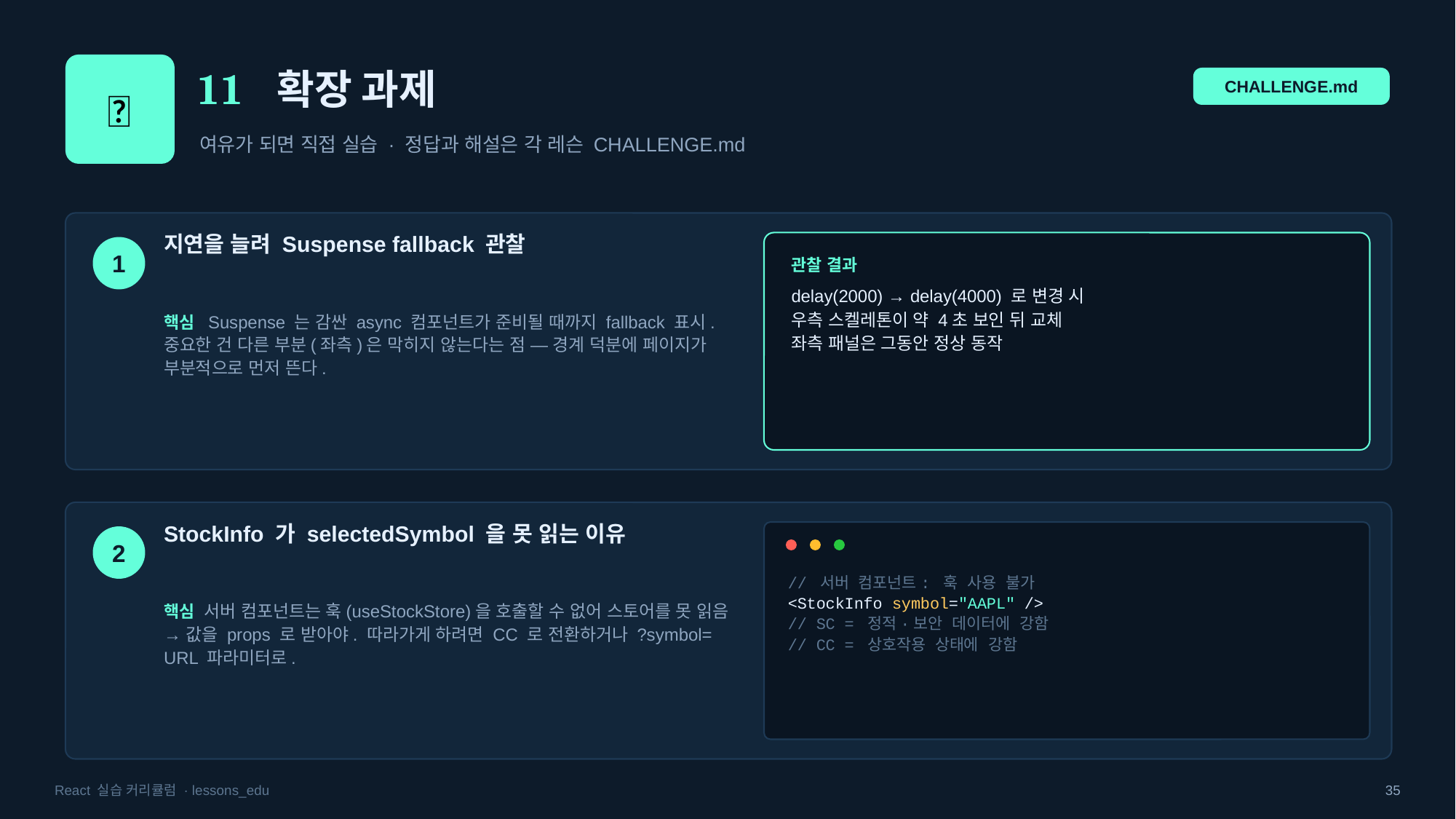

🧩
11  확장 과제
CHALLENGE.md
여유가 되면 직접 실습 · 정답과 해설은 각 레슨 CHALLENGE.md

지연을 늘려 Suspense fallback 관찰

1
관찰 결과
delay(2000) → delay(4000) 로 변경 시
우측 스켈레톤이 약 4초 보인 뒤 교체
좌측 패널은 그동안 정상 동작
핵심  Suspense 는 감싼 async 컴포넌트가 준비될 때까지 fallback 표시. 중요한 건 다른 부분(좌측)은 막히지 않는다는 점 — 경계 덕분에 페이지가 부분적으로 먼저 뜬다.

StockInfo 가 selectedSymbol 을 못 읽는 이유

2

// 서버 컴포넌트: 훅 사용 불가
<StockInfo symbol="AAPL" />
// SC = 정적·보안 데이터에 강함
// CC = 상호작용 상태에 강함
핵심  서버 컴포넌트는 훅(useStockStore)을 호출할 수 없어 스토어를 못 읽음 → 값을 props 로 받아야. 따라가게 하려면 CC 로 전환하거나 ?symbol= URL 파라미터로.
React 실습 커리큘럼 · lessons_edu
35